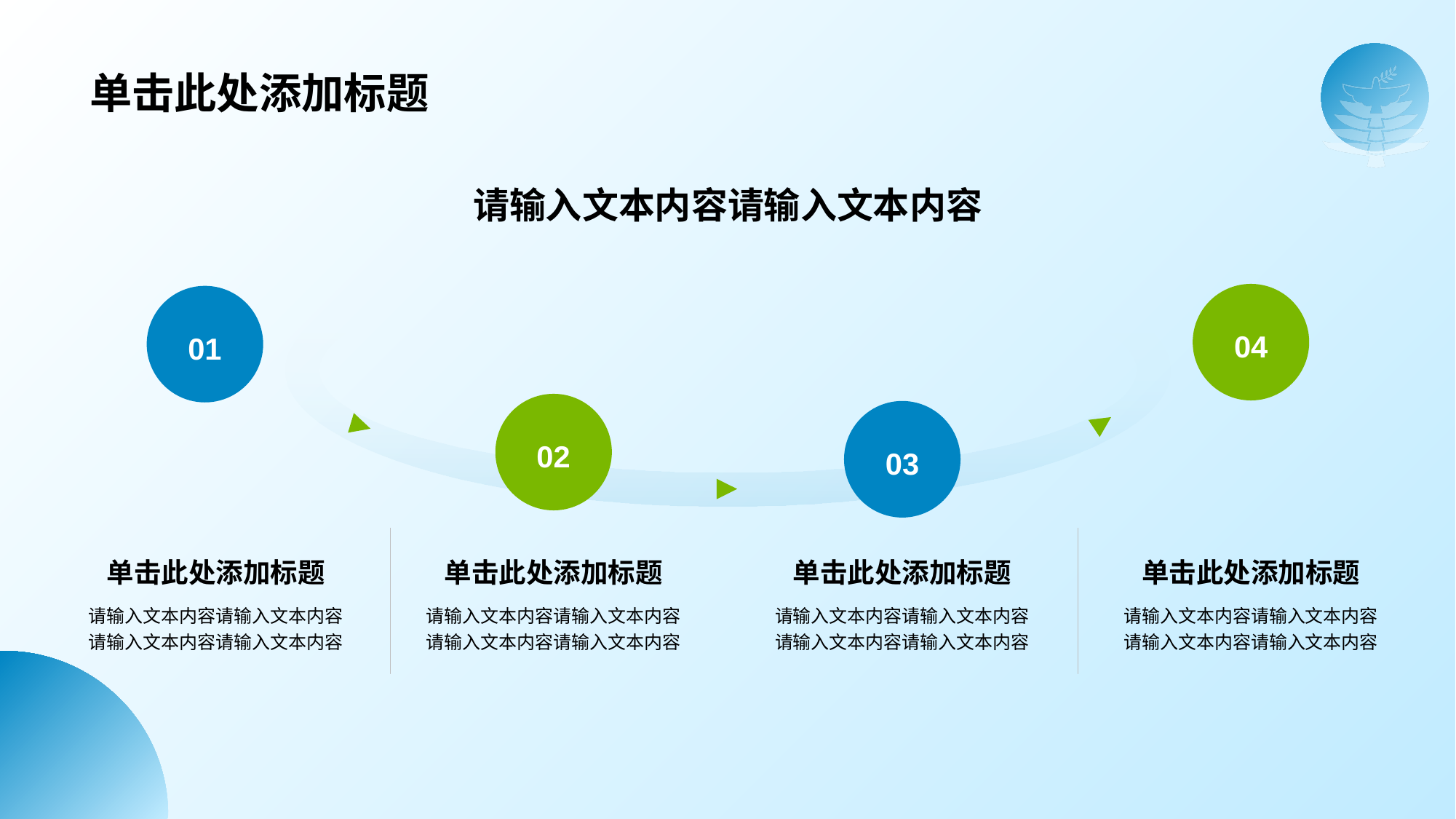

# 单击此处添加标题
请输入文本内容请输入文本内容

04
单击此处添加标题
请输入文本内容请输入文本内容请输入文本内容请输入文本内容
01
单击此处添加标题
请输入文本内容请输入文本内容
请输入文本内容请输入文本内容
02
单击此处添加标题
请输入文本内容请输入文本内容请输入文本内容请输入文本内容
03
单击此处添加标题
请输入文本内容请输入文本内容请输入文本内容请输入文本内容